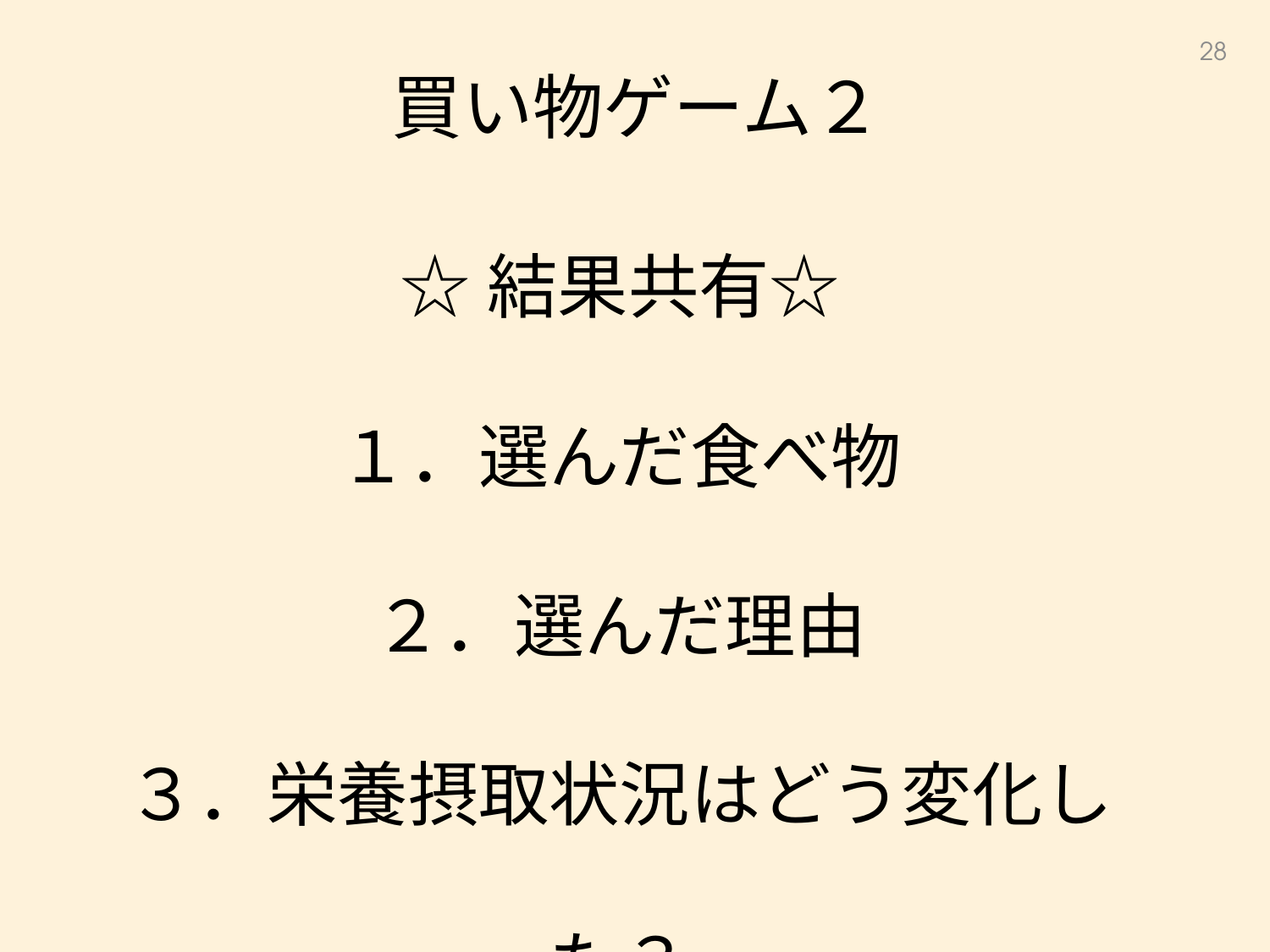

28
買い物ゲーム２
☆結果共有☆
１．選んだ食べ物
２．選んだ理由
３．栄養摂取状況はどう変化した？